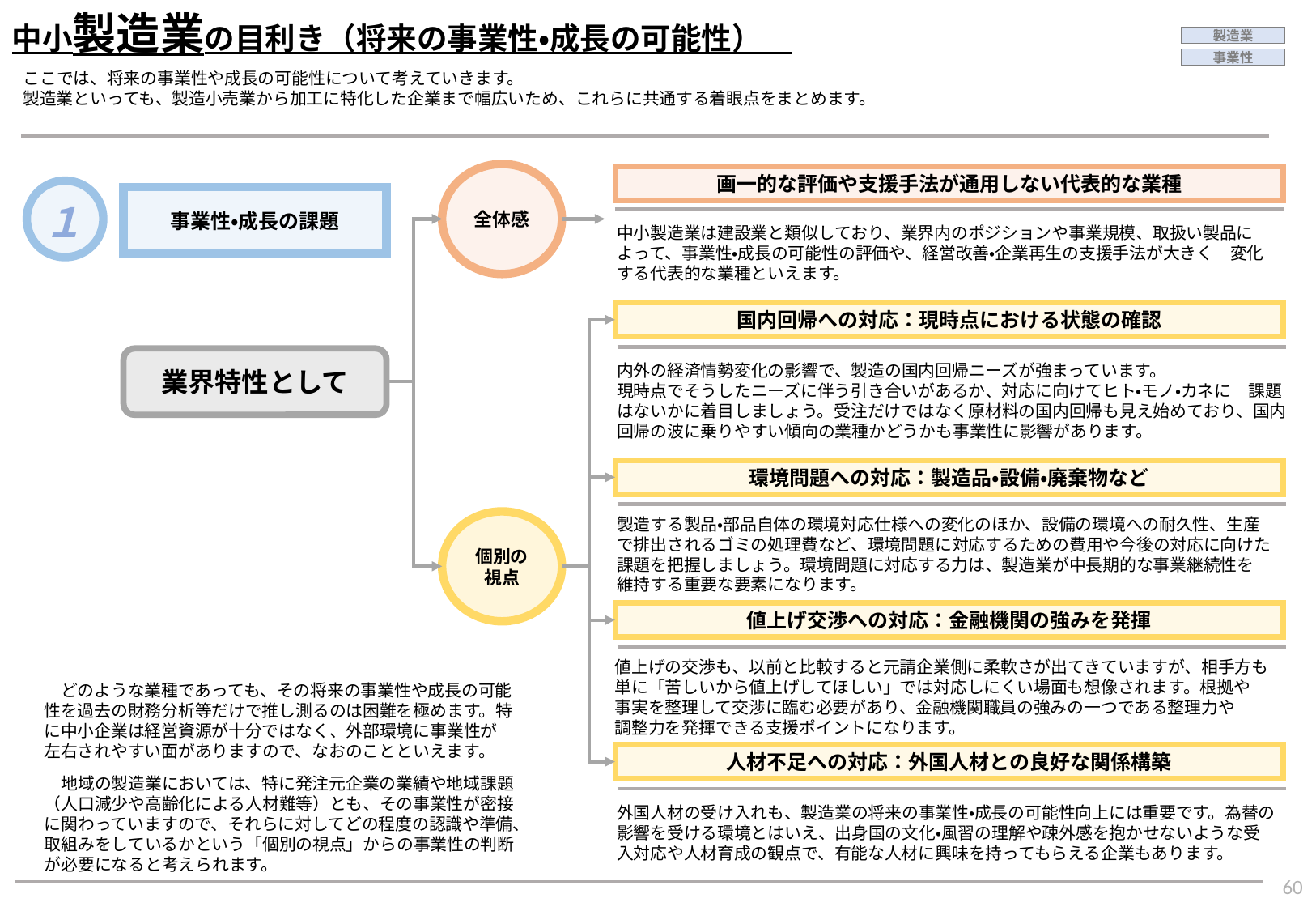

中小製造業の目利き（将来の事業性・成長の可能性）
製造業
事業性
ここでは、将来の事業性や成長の可能性について考えていきます。
製造業といっても、製造小売業から加工に特化した企業まで幅広いため、これらに共通する着眼点をまとめます。
全体感
画一的な評価や支援手法が通用しない代表的な業種

１
事業性・成長の課題
中小製造業は建設業と類似しており、業界内のポジションや事業規模、取扱い製品によって、事業性・成長の可能性の評価や、経営改善・企業再生の支援手法が大きく　変化する代表的な業種といえます。
国内回帰への対応：現時点における状態の確認
業界特性として
内外の経済情勢変化の影響で、製造の国内回帰ニーズが強まっています。
現時点でそうしたニーズに伴う引き合いがあるか、対応に向けてヒト・モノ・カネに　課題はないかに着目しましょう。受注だけではなく原材料の国内回帰も見え始めており、国内回帰の波に乗りやすい傾向の業種かどうかも事業性に影響があります。
環境問題への対応：製造品・設備・廃棄物など
製造する製品・部品自体の環境対応仕様への変化のほか、設備の環境への耐久性、生産で排出されるゴミの処理費など、環境問題に対応するための費用や今後の対応に向けた課題を把握しましょう。環境問題に対応する力は、製造業が中長期的な事業継続性を　維持する重要な要素になります。
個別の
視点
値上げ交渉への対応：金融機関の強みを発揮
値上げの交渉も、以前と比較すると元請企業側に柔軟さが出てきていますが、相手方も単に「苦しいから値上げしてほしい」では対応しにくい場面も想像されます。根拠や　事実を整理して交渉に臨む必要があり、金融機関職員の強みの一つである整理力や　　調整力を発揮できる支援ポイントになります。
　どのような業種であっても、その将来の事業性や成長の可能性を過去の財務分析等だけで推し測るのは困難を極めます。特に中小企業は経営資源が十分ではなく、外部環境に事業性が　左右されやすい面がありますので、なおのことといえます。
人材不足への対応：外国人材との良好な関係構築
　地域の製造業においては、特に発注元企業の業績や地域課題（人口減少や高齢化による人材難等）とも、その事業性が密接に関わっていますので、それらに対してどの程度の認識や準備、取組みをしているかという「個別の視点」からの事業性の判断が必要になると考えられます。
外国人材の受け入れも、製造業の将来の事業性・成長の可能性向上には重要です。為替の影響を受ける環境とはいえ、出身国の文化・風習の理解や疎外感を抱かせないような受入対応や人材育成の観点で、有能な人材に興味を持ってもらえる企業もあります。
60